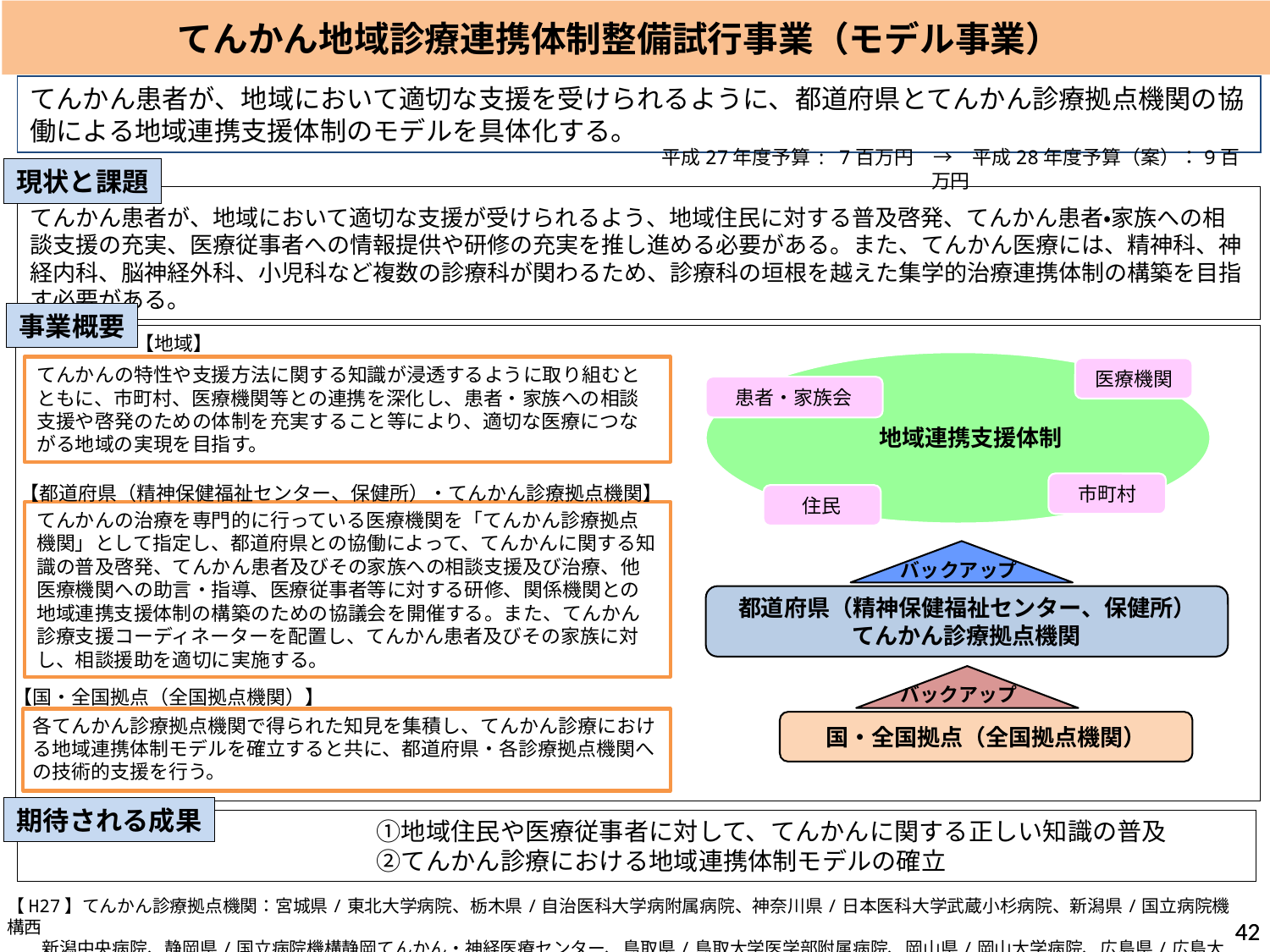

てんかん地域診療連携体制整備試行事業（モデル事業）
てんかん患者が、地域において適切な支援を受けられるように、都道府県とてんかん診療拠点機関の協働による地域連携支援体制のモデルを具体化する。
現状と課題
平成27年度予算: 7百万円　→　平成28年度予算（案）：9百万円

てんかん患者が、地域において適切な支援が受けられるよう、地域住民に対する普及啓発、てんかん患者・家族への相談支援の充実、医療従事者への情報提供や研修の充実を推し進める必要がある。また、てんかん医療には、精神科、神経内科、脳神経外科、小児科など複数の診療科が関わるため、診療科の垣根を越えた集学的治療連携体制の構築を目指す必要がある。
事業概要

【地域】

医療機関
地域連携支援体制
市町村
住民

都道府県（精神保健福祉センター、保健所）
てんかん診療拠点機関

国・全国拠点（全国拠点機関）
バックアップ
バックアップ
てんかんの特性や支援方法に関する知識が浸透するように取り組むとともに、市町村、医療機関等との連携を深化し、患者・家族への相談支援や啓発のための体制を充実すること等により、適切な医療につながる地域の実現を目指す。
患者・家族会
【都道府県（精神保健福祉センター、保健所）・てんかん診療拠点機関】
てんかんの治療を専門的に行っている医療機関を「てんかん診療拠点機関」として指定し、都道府県との協働によって、てんかんに関する知識の普及啓発、てんかん患者及びその家族への相談支援及び治療、他医療機関への助言・指導、医療従事者等に対する研修、関係機関との地域連携支援体制の構築のための協議会を開催する。また、てんかん診療支援コーディネーターを配置し、てんかん患者及びその家族に対し、相談援助を適切に実施する。
【国・全国拠点（全国拠点機関）】
各てんかん診療拠点機関で得られた知見を集積し、てんかん診療における地域連携体制モデルを確立すると共に、都道府県・各診療拠点機関への技術的支援を行う。
期待される成果
　　　　　　　　　　　　　　①地域住民や医療従事者に対して、てんかんに関する正しい知識の普及
　　　　　　　　　　　　　　②てんかん診療における地域連携体制モデルの確立
【H27】てんかん診療拠点機関：宮城県/東北大学病院、栃木県/自治医科大学病附属病院、神奈川県/日本医科大学武蔵小杉病院、新潟県/国立病院機構西
　　新潟中央病院、静岡県/国立病院機構静岡てんかん・神経医療センター、鳥取県/鳥取大学医学部附属病院、岡山県/岡山大学病院、広島県/広島大学病院
42
42